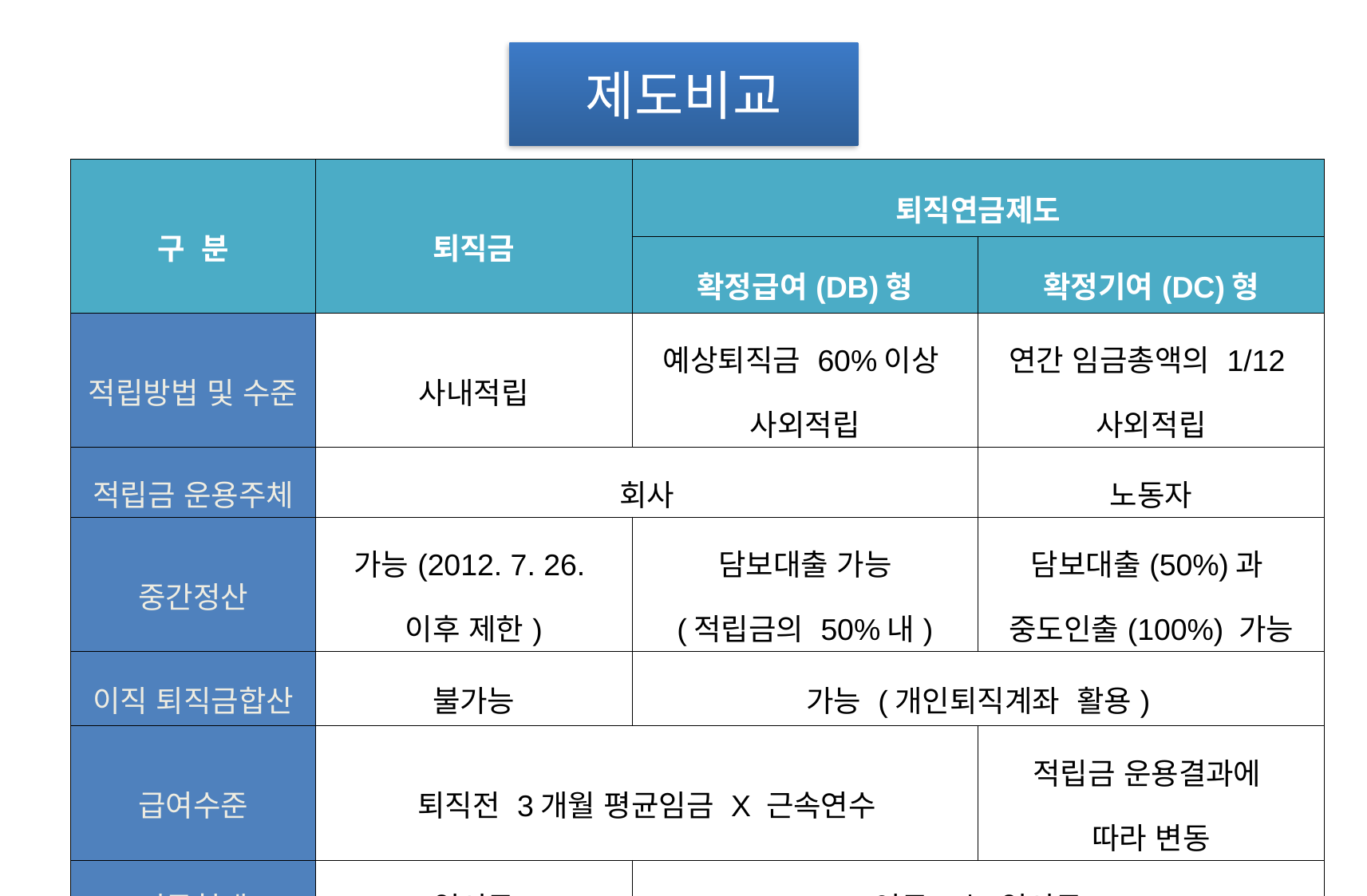

제도비교
| 구  분 | 퇴직금 | 퇴직연금제도 |  |
| --- | --- | --- | --- |
|  |  | 확정급여(DB)형 | 확정기여(DC)형 |
| 적립방법 및 수준 | 사내적립 | 예상퇴직금 60%이상 사외적립 | 연간 임금총액의 1/12 사외적립 |
| 적립금 운용주체 | 회사 |  | 노동자 |
| 중간정산 | 가능(2012. 7. 26. 이후 제한) | 담보대출 가능 (적립금의 50%내) | 담보대출(50%)과 중도인출(100%) 가능 |
| 이직 퇴직금합산 | 불가능 | 가능 (개인퇴직계좌  활용) |  |
| 급여수준 | 퇴직전 3개월 평균임금 X 근속연수 |  | 적립금 운용결과에 따라 변동 |
| 지급형태 | 일시금 | 연금 또는 일시금 |  |
| 노동자 추가적립 | 불가능 |  | 가능 |